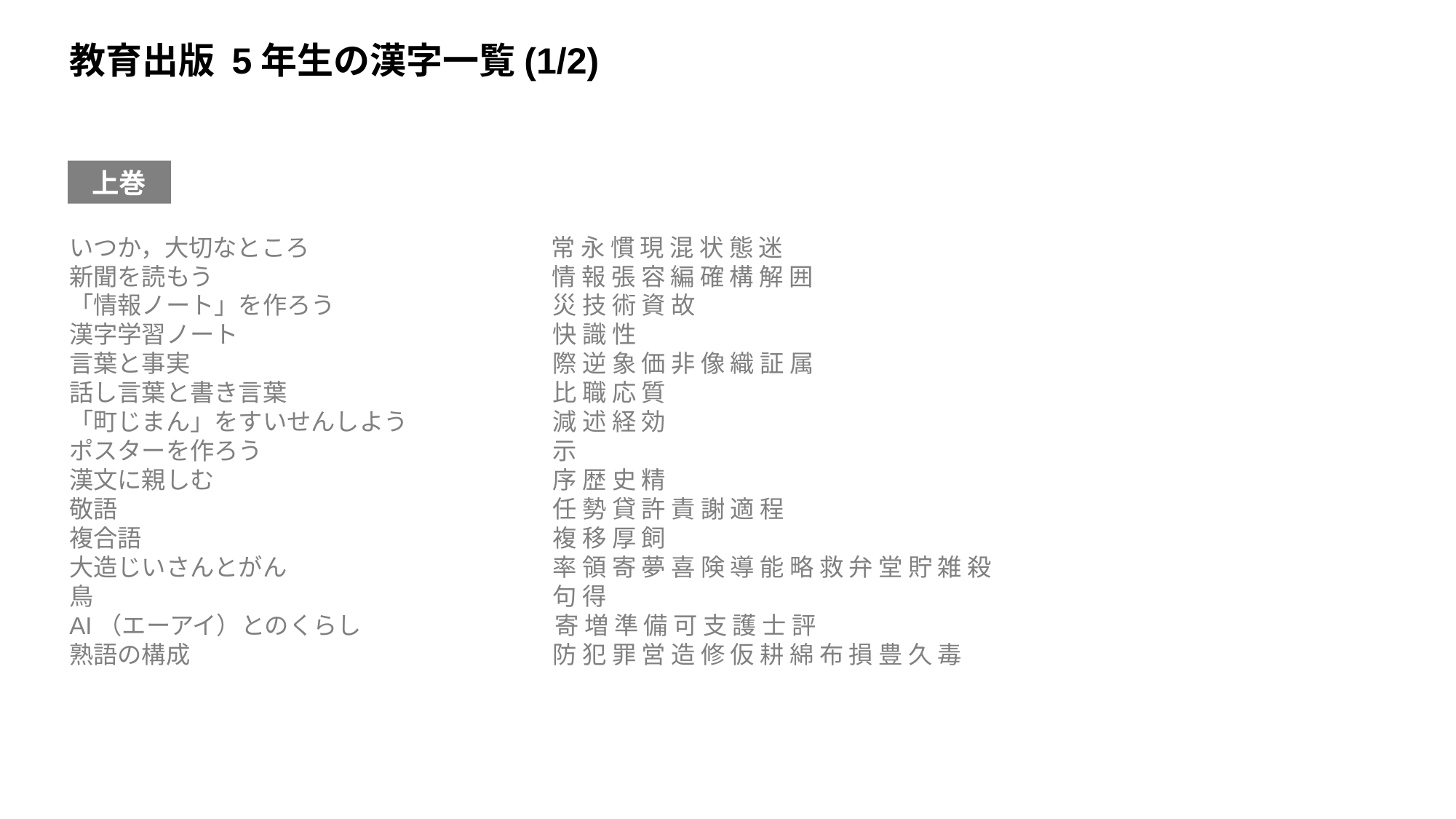

教育出版 5年生の漢字一覧(1/2)
上巻
いつか，大切なところ　　　　　　　　　　常 永 慣 現 混 状 態 迷
新聞を読もう　　　　　　　　　　　　　　情 報 張 容 編 確 構 解 囲
「情報ノート」を作ろう　　　　　　　　　災 技 術 資 故
漢字学習ノート　　　　　　　　　　　　　快 識 性
言葉と事実　　　　　　　　　　　　　　　際 逆 象 価 非 像 織 証 属
話し言葉と書き言葉　　　　　　　　　　　比 職 応 質
「町じまん」をすいせんしよう　　　　　　減 述 経 効
ポスターを作ろう　　　　　　　　　　　　示
漢文に親しむ　　　　　　　　　　　　　　序 歴 史 精
敬語　　　　　　　　　　　　　　　　　　任 勢 貸 許 責 謝 適 程
複合語　　　　　　　　　　　　　　　　　複 移 厚 飼
大造じいさんとがん　　　　　　　　　　　率 領 寄 夢 喜 険 導 能 略 救 弁 堂 貯 雑 殺
鳥　　　　　　　　　　　　　　　　　　　句 得
AI（エーアイ）とのくらし　　　　　　　　寄 増 準 備 可 支 護 士 評
熟語の構成　　　　　　　　　　　　　　　防 犯 罪 営 造 修 仮 耕 綿 布 損 豊 久 毒